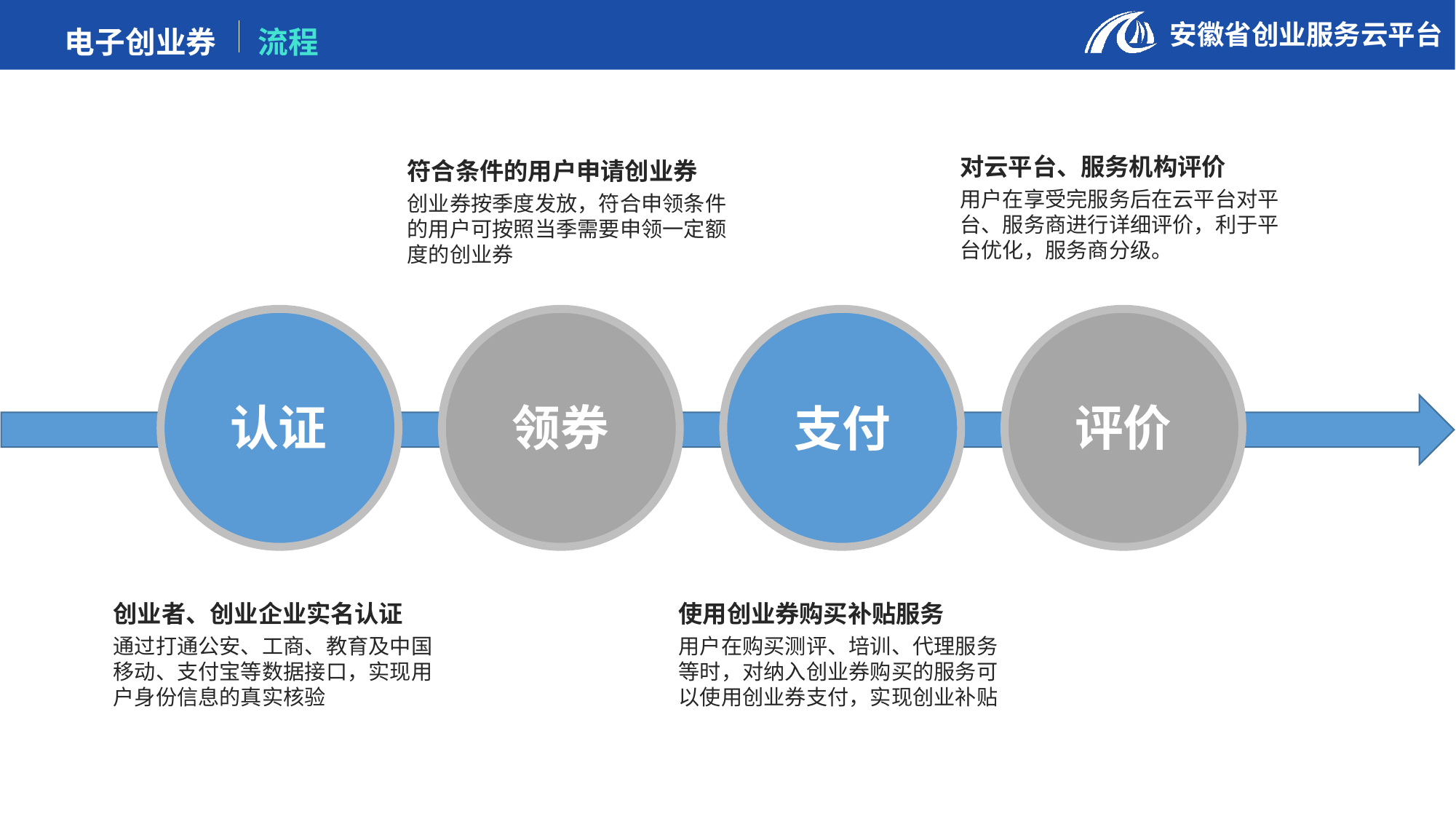

电子创业券      流程
对云平台、服务机构评价
用户在享受完服务后在云平台对平台、服务商进行详细评价，利于平台优化，服务商分级。
符合条件的用户申请创业券
创业券按季度发放，符合申领条件的用户可按照当季需要申领一定额度的创业券

认证

领券

支付

评价

创业者、创业企业实名认证
通过打通公安、工商、教育及中国移动、支付宝等数据接口，实现用户身份信息的真实核验
使用创业券购买补贴服务
用户在购买测评、培训、代理服务等时，对纳入创业券购买的服务可以使用创业券支付，实现创业补贴